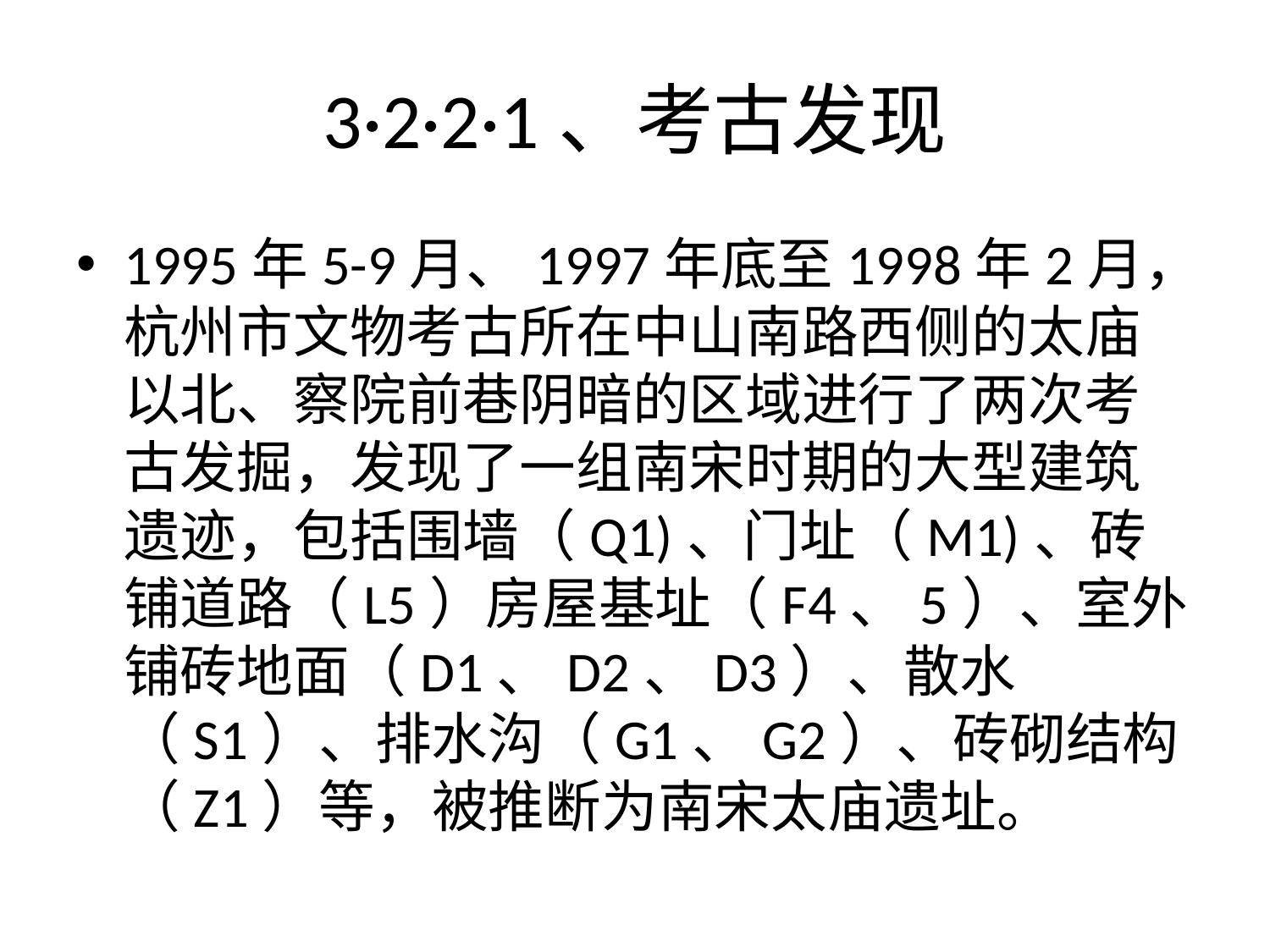

# 3·2·2·1、考古发现
1995年5-9月、1997年底至1998年2月，杭州市文物考古所在中山南路西侧的太庙以北、察院前巷阴暗的区域进行了两次考古发掘，发现了一组南宋时期的大型建筑遗迹，包括围墙（Q1)、门址（M1)、砖铺道路（L5）房屋基址（F4、5）、室外铺砖地面（D1、D2、D3）、散水（S1）、排水沟（G1、G2）、砖砌结构（Z1）等，被推断为南宋太庙遗址。